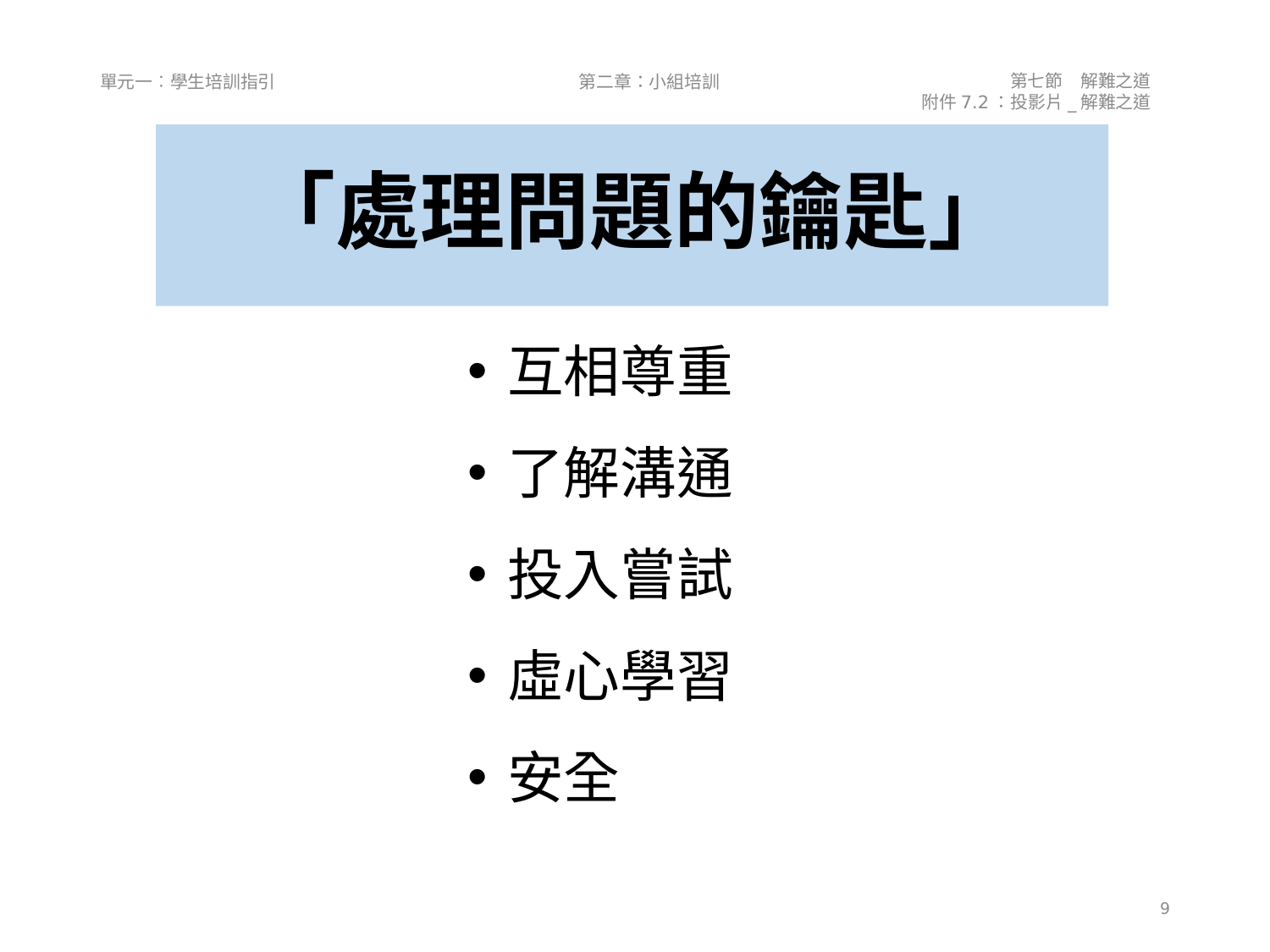

# 「處理問題的鑰匙」
互相尊重
了解溝通
投入嘗試
虛心學習
安全
9